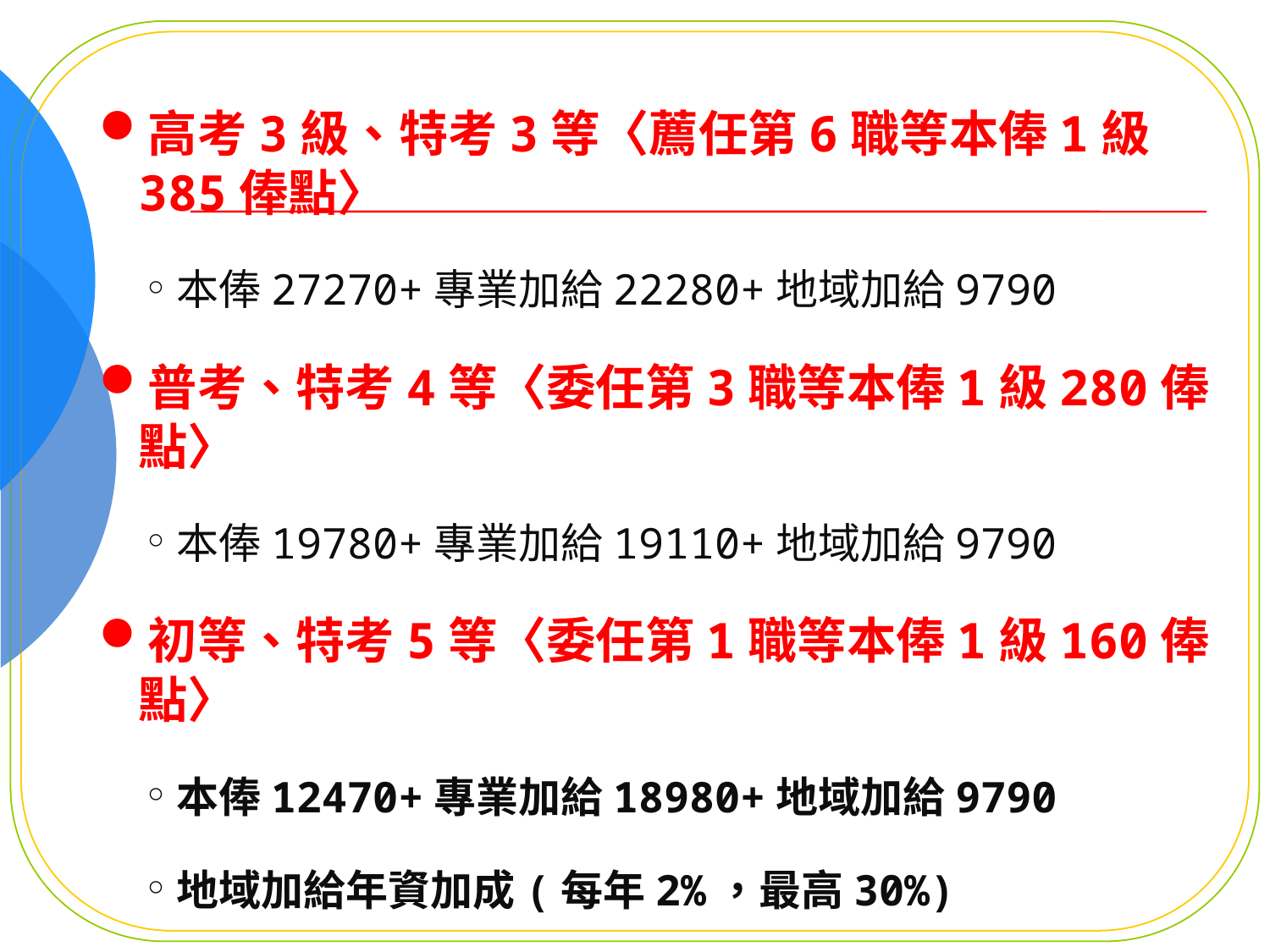

高考3級、特考3等〈薦任第6職等本俸1級385俸點〉
本俸27270+專業加給22280+地域加給9790
普考、特考4等〈委任第3職等本俸1級280俸點〉
本俸19780+專業加給19110+地域加給9790
初等、特考5等〈委任第1職等本俸1級160俸點〉
本俸12470+專業加給18980+地域加給9790
地域加給年資加成(每年2%，最高30%)
其他：主管加給…等